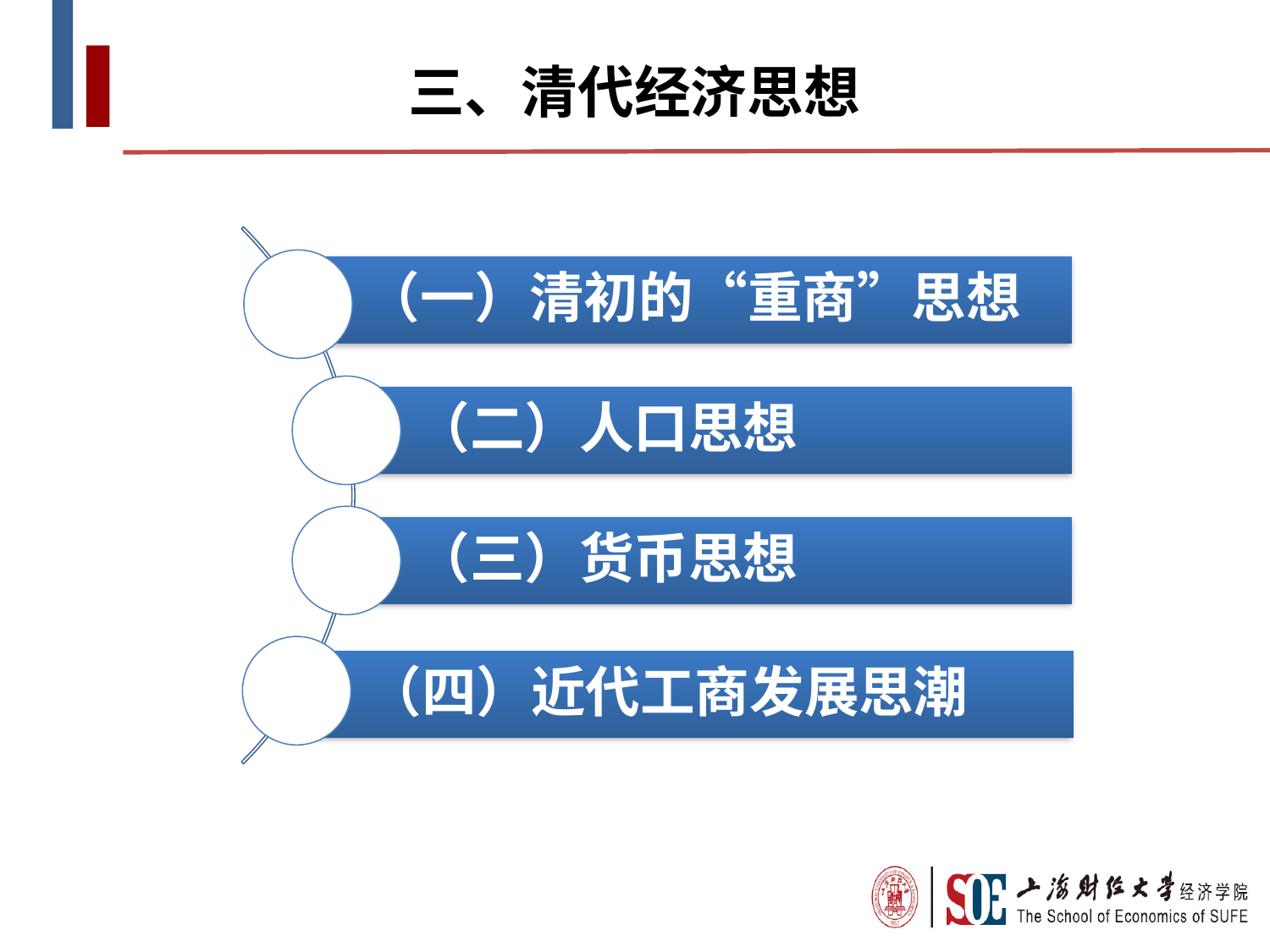

三、清代经济思想
（一）清初的“重商”思想
（二）人口思想
（三）货币思想
（四）近代工商发展思潮